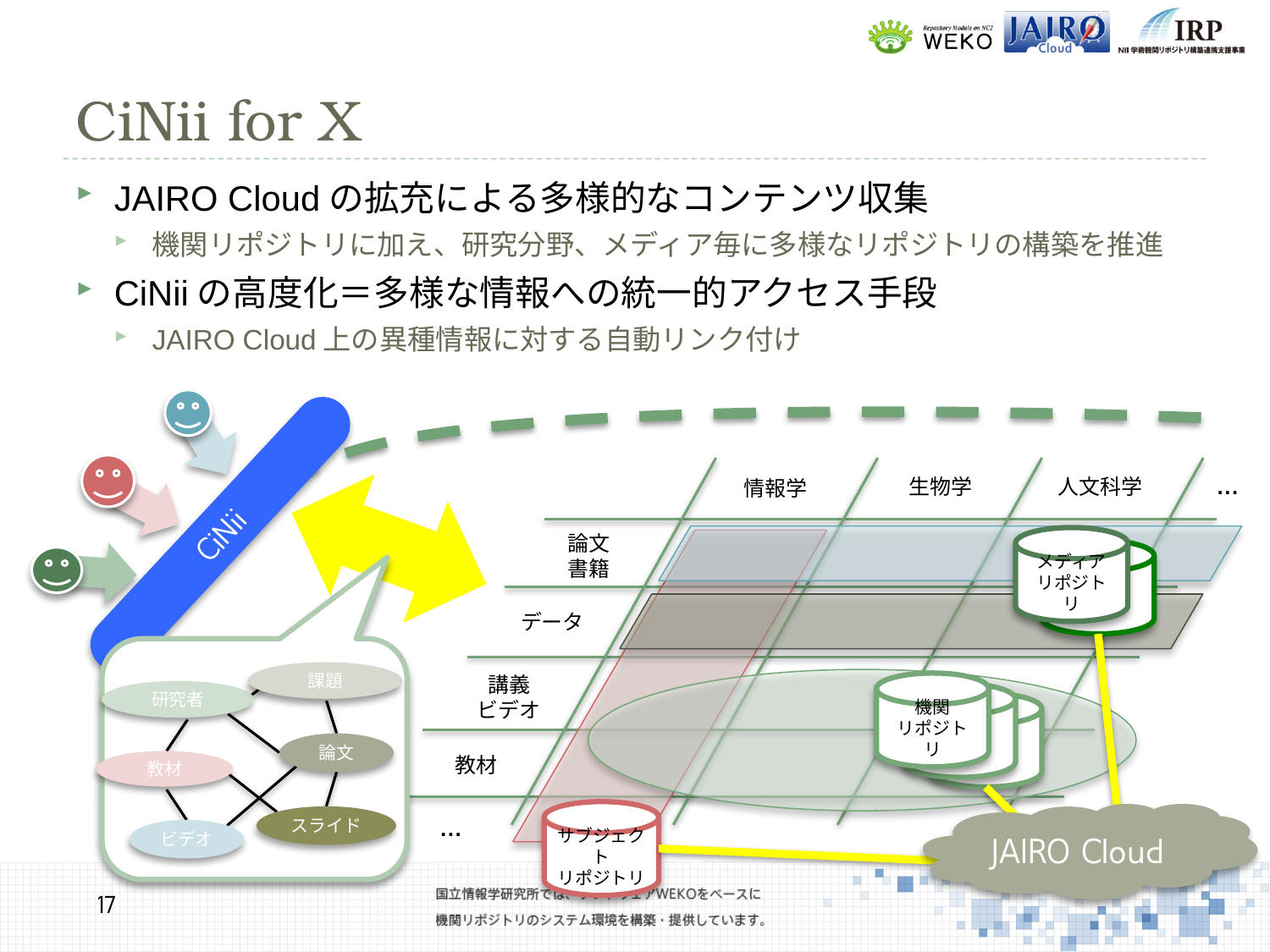

# CiNii for X
JAIRO Cloudの拡充による多様的なコンテンツ収集
機関リポジトリに加え、研究分野、メディア毎に多様なリポジトリの構築を推進
CiNiiの高度化＝多様な情報への統一的アクセス手段
JAIRO Cloud上の異種情報に対する自動リンク付け

…
生物学
人文科学
情報学

CiNii
論文
書籍

メディア
リポジトリ

データ

課題
講義
ビデオ

機関
リポジトリ
研究者

論文
教材
教材
…
サブジェクト
リポジトリ
JAIRO Cloud
スライド
ビデオ
17